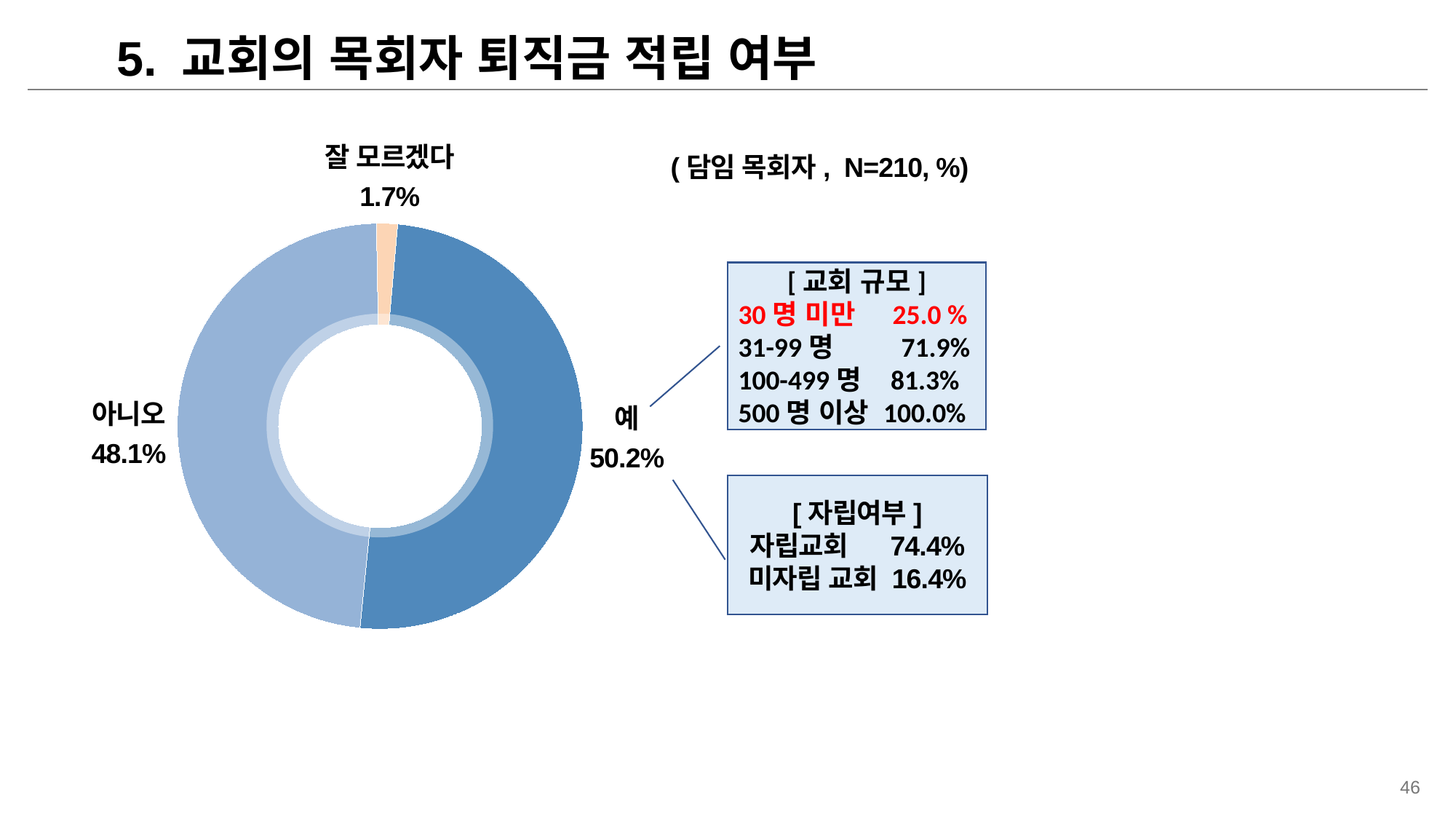

5. 교회의 목회자 퇴직금 적립 여부
잘 모르겠다
1.7%
(담임 목회자,  N=210, %)

### Chart

| Category | 열1 |
|---|---|
| 지금처럼 계속 하고 싶다 | 50.19020033741682 |
| 지금보다 더 하고 싶다 | 48.13270623596899 |
| 지금보다 줄이고 싶다 | 1.6770934266138882 |
[교회 규모]
30명 미만    25.0 %
31-99명        71.9%
100-499명   81.3%
500명 이상 100.0%
아니오
48.1%
예
50.2%
[자립여부]
자립교회     74.4%
미자립 교회 16.4%